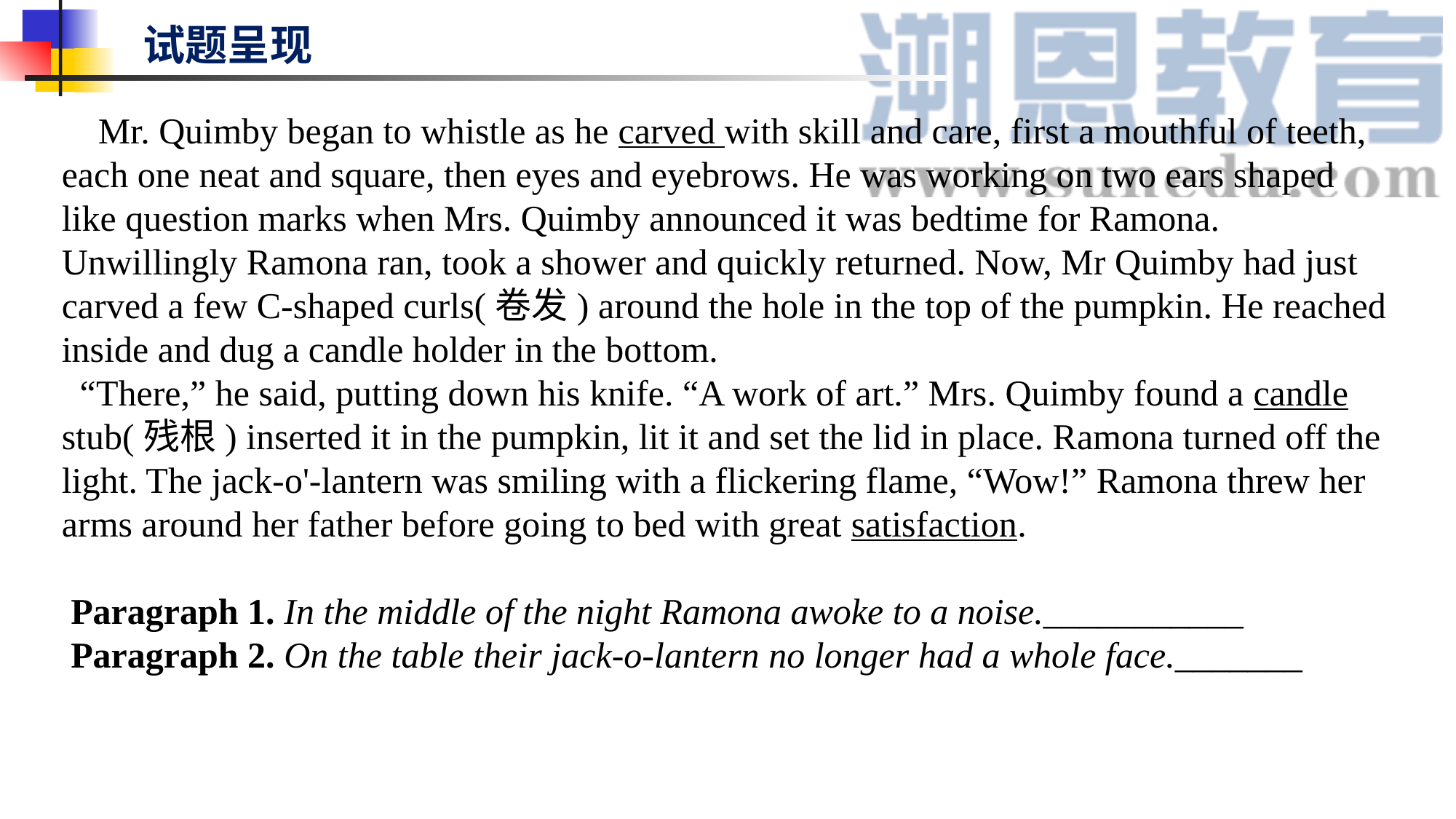

试题呈现
    Mr. Quimby began to whistle as he carved with skill and care, first a mouthful of teeth, each one neat and square, then eyes and eyebrows. He was working on two ears shaped like question marks when Mrs. Quimby announced it was bedtime for Ramona. Unwillingly Ramona ran, took a shower and quickly returned. Now, Mr Quimby had just carved a few C-shaped curls(卷发) around the hole in the top of the pumpkin. He reached inside and dug a candle holder in the bottom.
  “There,” he said, putting down his knife. “A work of art.” Mrs. Quimby found a candle stub(残根) inserted it in the pumpkin, lit it and set the lid in place. Ramona turned off the light. The jack-o'-lantern was smiling with a flickering flame, “Wow!” Ramona threw her arms around her father before going to bed with great satisfaction.

 Paragraph 1. In the middle of the night Ramona awoke to a noise.___________
 Paragraph 2. On the table their jack-o-lantern no longer had a whole face._______